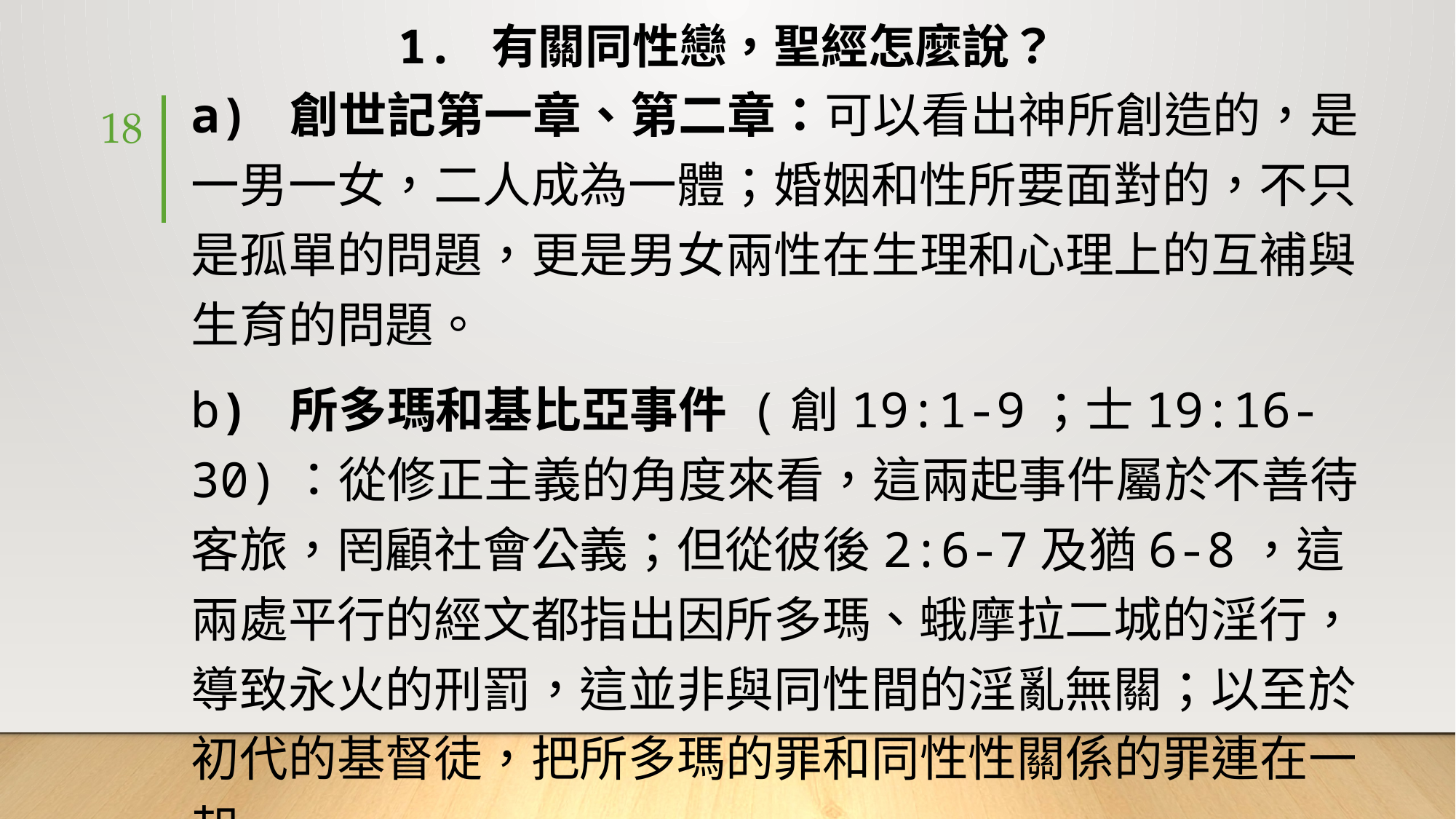

# 1. 有關同性戀，聖經怎麼說？
a) 創世記第一章、第二章：可以看出神所創造的，是一男一女，二人成為一體；婚姻和性所要面對的，不只是孤單的問題，更是男女兩性在生理和心理上的互補與生育的問題。
b) 所多瑪和基比亞事件 (創19:1-9；士19:16-30)：從修正主義的角度來看，這兩起事件屬於不善待客旅，罔顧社會公義；但從彼後2:6-7及猶6-8，這兩處平行的經文都指出因所多瑪、蛾摩拉二城的淫行，導致永火的刑罰，這並非與同性間的淫亂無關；以至於初代的基督徒，把所多瑪的罪和同性性關係的罪連在一起。
18